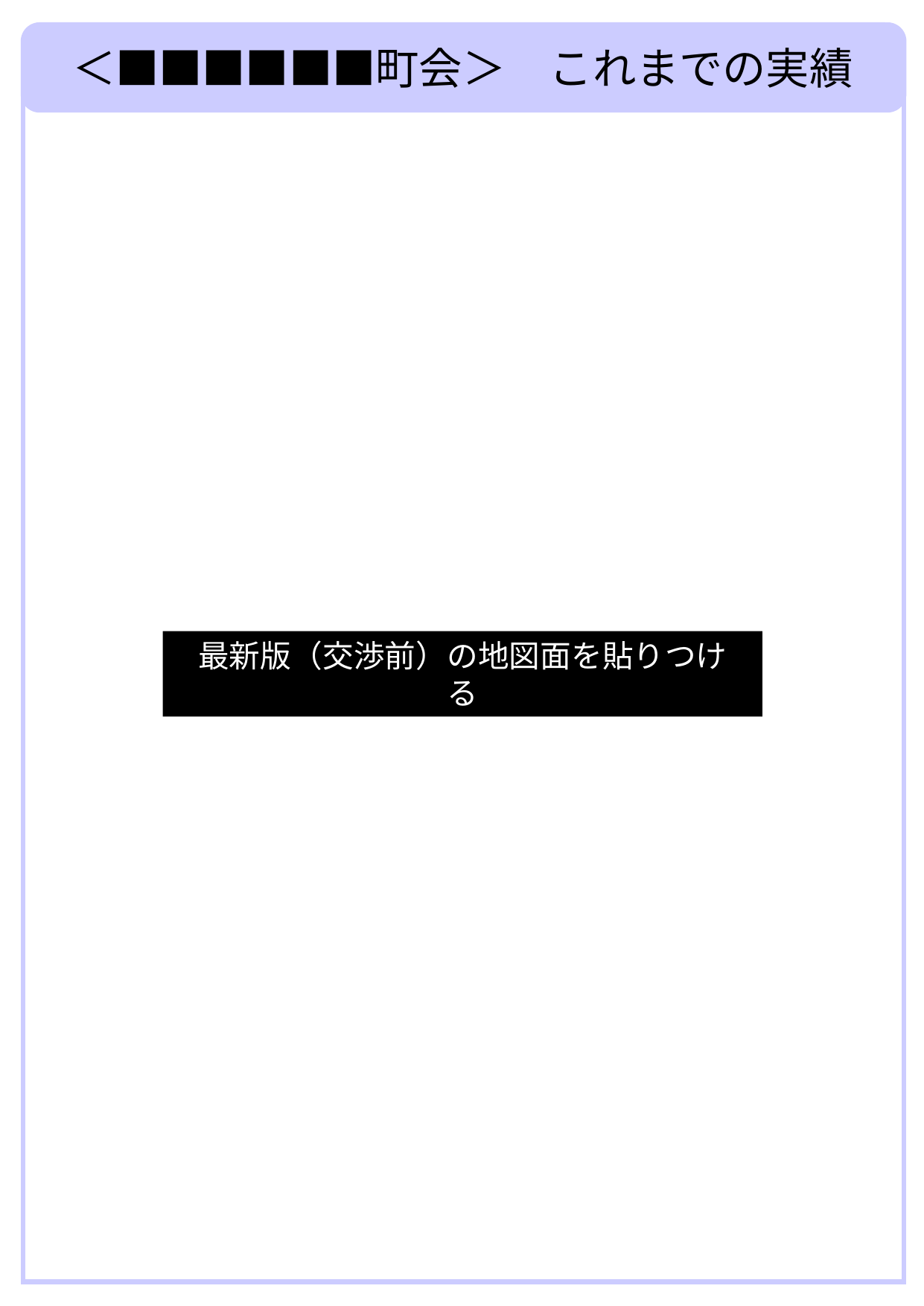

裏面

＜■■■■■■町会＞　これまでの実績
町会 → 自治会

最新版（交渉前）の地図面を貼りつける